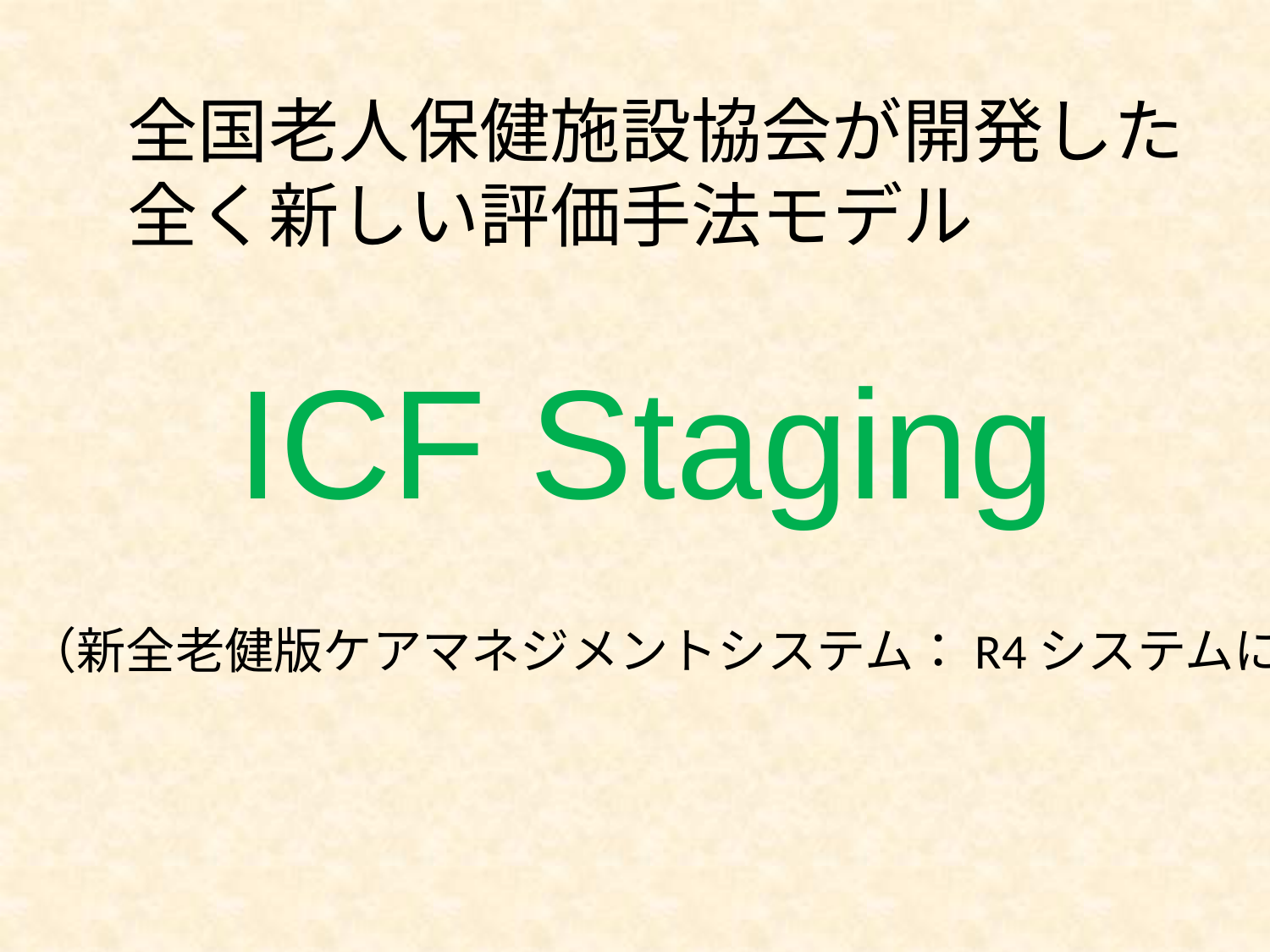

# 全国老人保健施設協会が開発した 全く新しい評価手法モデル
ICF Staging
（新全老健版ケアマネジメントシステム：R4システムに搭載）